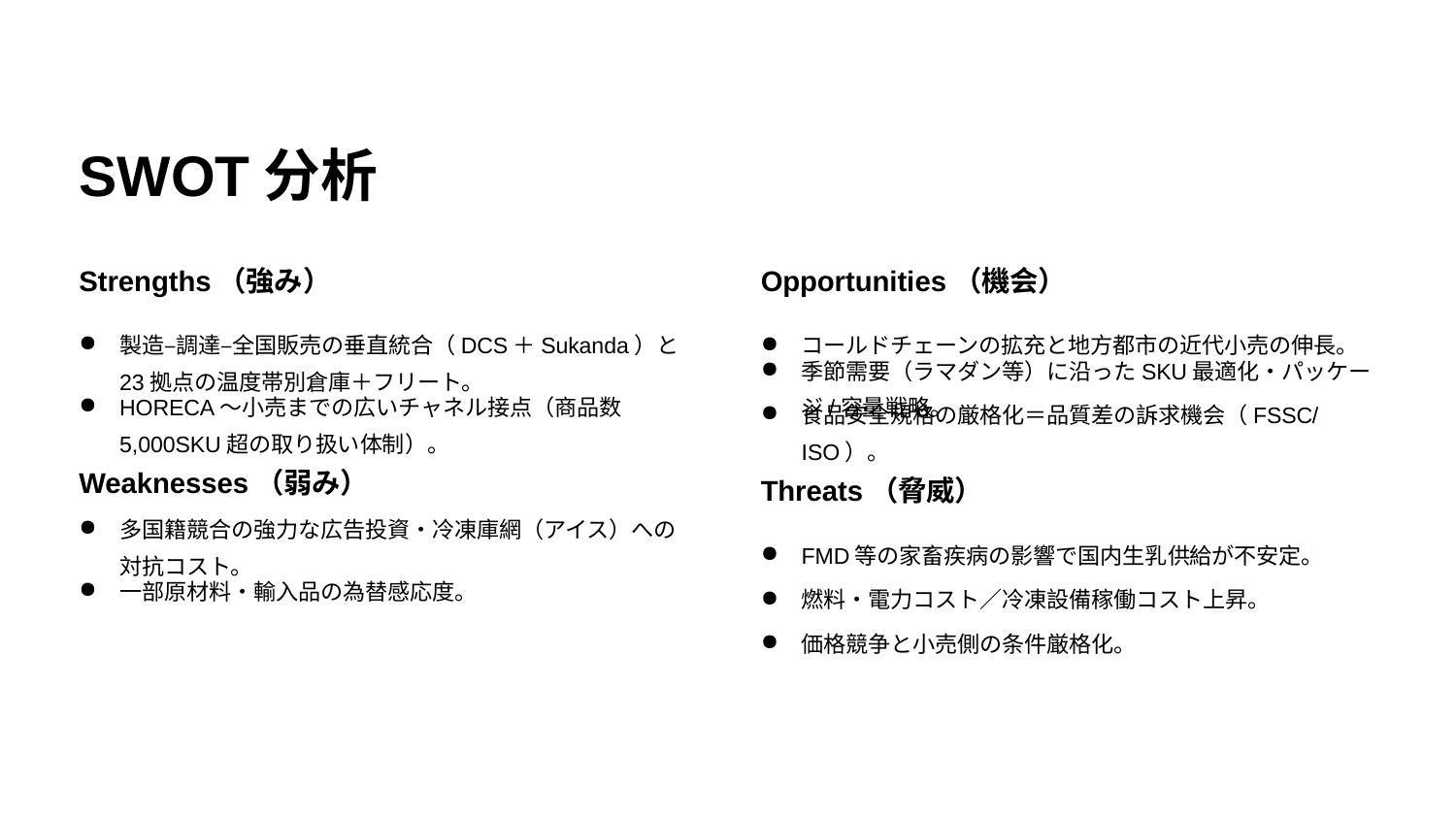

SWOT分析
Strengths（強み）
Opportunities（機会）
製造–調達–全国販売の垂直統合（DCS＋Sukanda）と23拠点の温度帯別倉庫＋フリート。
コールドチェーンの拡充と地方都市の近代小売の伸長。
季節需要（ラマダン等）に沿ったSKU最適化・パッケージ/容量戦略。
HORECA〜小売までの広いチャネル接点（商品数5,000SKU超の取り扱い体制）。
食品安全規格の厳格化＝品質差の訴求機会（FSSC/ISO）。
Weaknesses（弱み）
Threats（脅威）
多国籍競合の強力な広告投資・冷凍庫網（アイス）への対抗コスト。
FMD等の家畜疾病の影響で国内生乳供給が不安定。
一部原材料・輸入品の為替感応度。
燃料・電力コスト／冷凍設備稼働コスト上昇。
価格競争と小売側の条件厳格化。